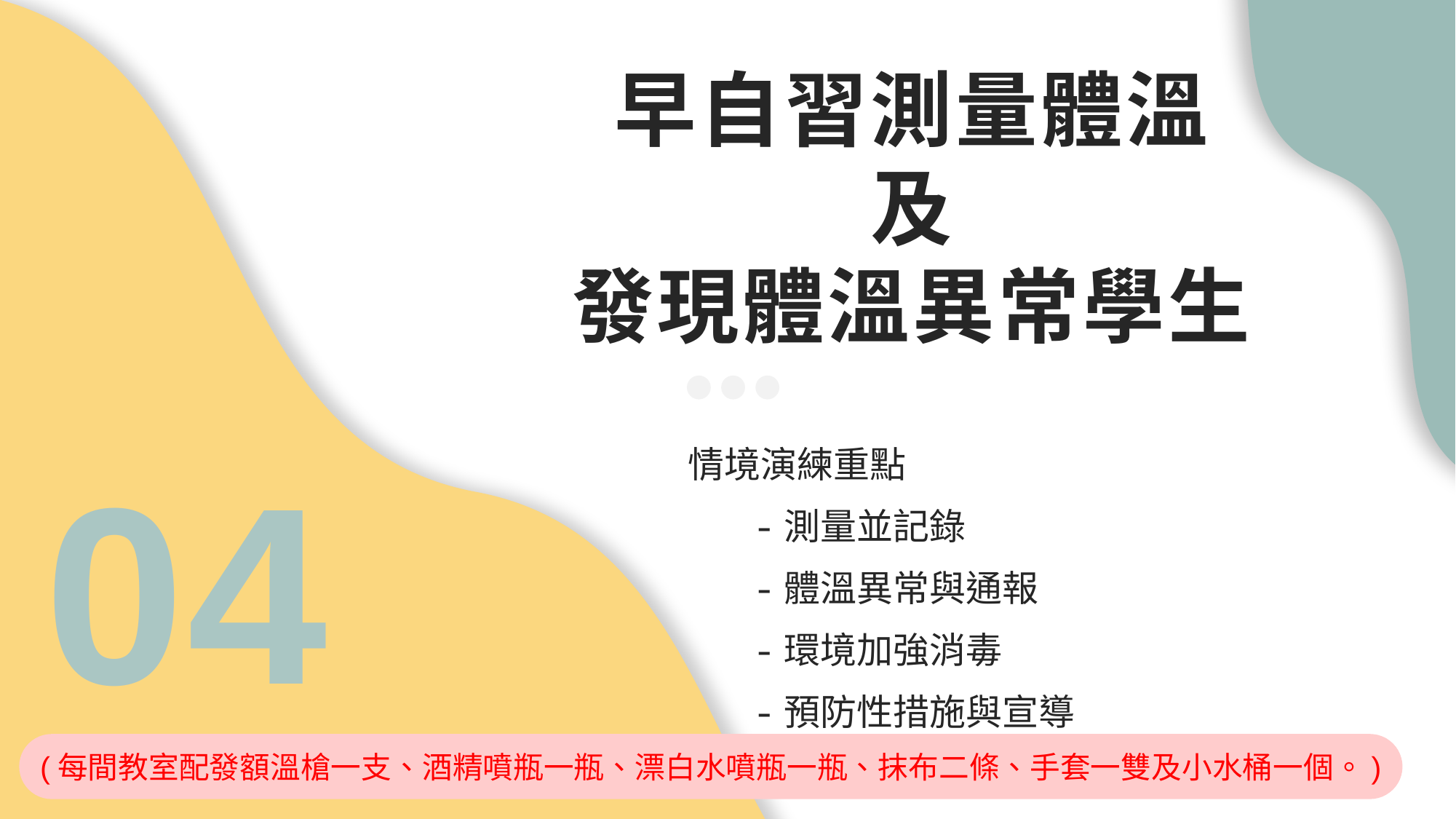

早自習測量體溫
及
發現體溫異常學生

情境演練重點
   -測量並記錄
   -體溫異常與通報
   -環境加強消毒
   -預防性措施與宣導
04
(每間教室配發額溫槍一支、酒精噴瓶一瓶、漂白水噴瓶一瓶、抹布二條、手套一雙及小水桶一個。)